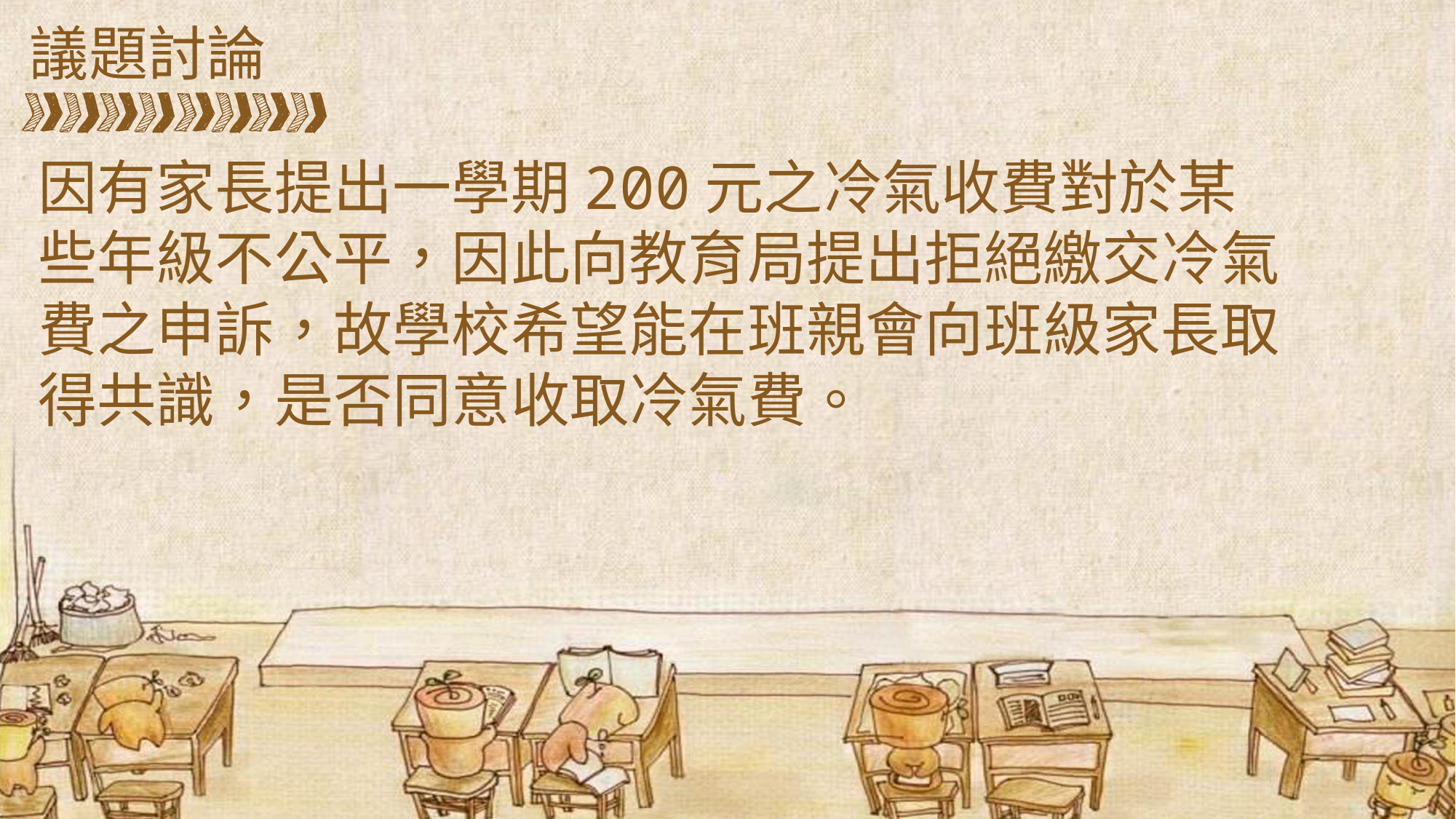

議題討論

因有家長提出一學期200元之冷氣收費對於某些年級不公平，因此向教育局提出拒絕繳交冷氣費之申訴，故學校希望能在班親會向班級家長取得共識，是否同意收取冷氣費。